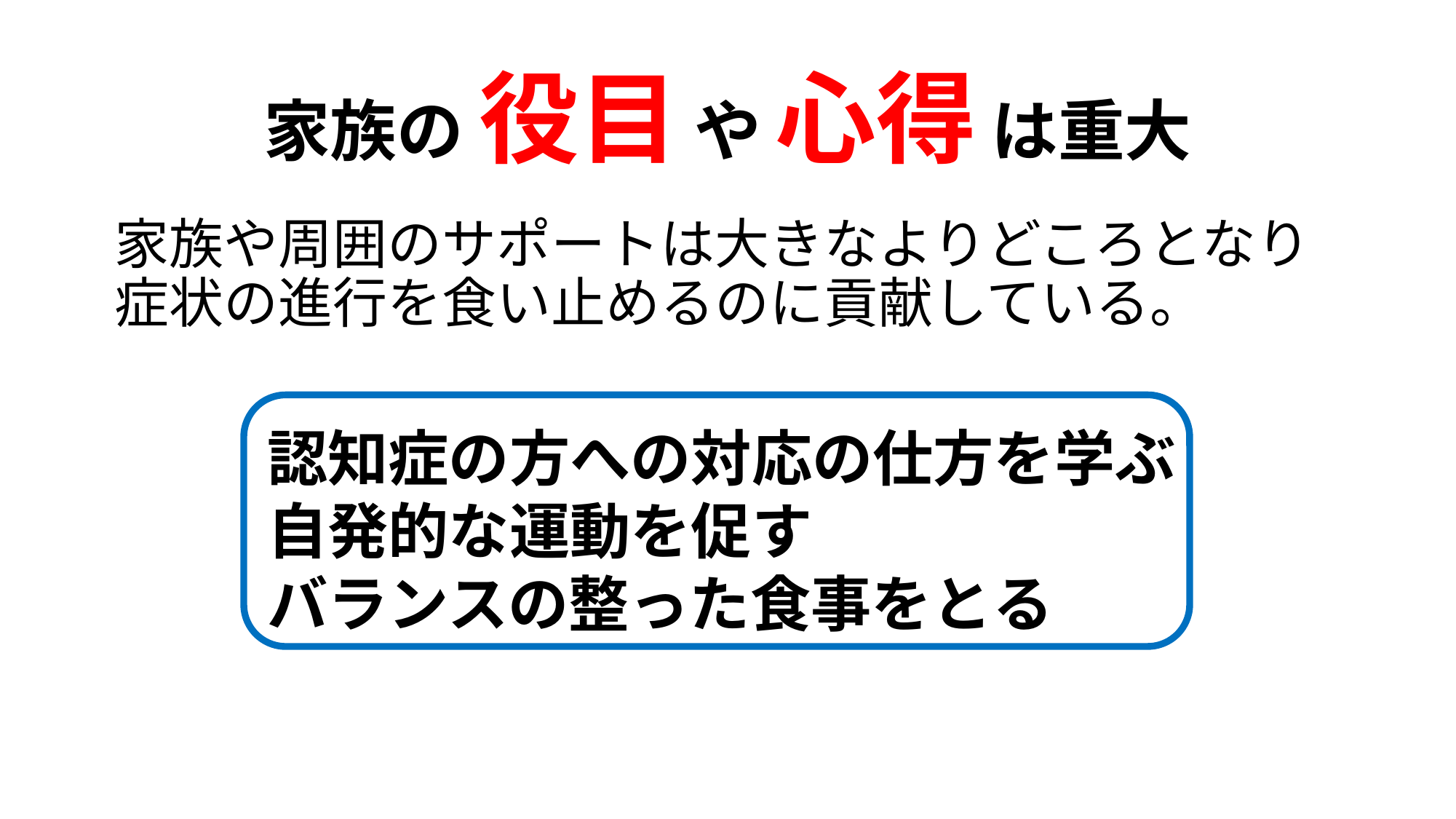

# 家族の 役目 や 心得 は重大
家族や周囲のサポートは大きなよりどころとなり症状の進行を食い止めるのに貢献している。

認知症の方への対応の仕方を学ぶ
自発的な運動を促す
バランスの整った食事をとる